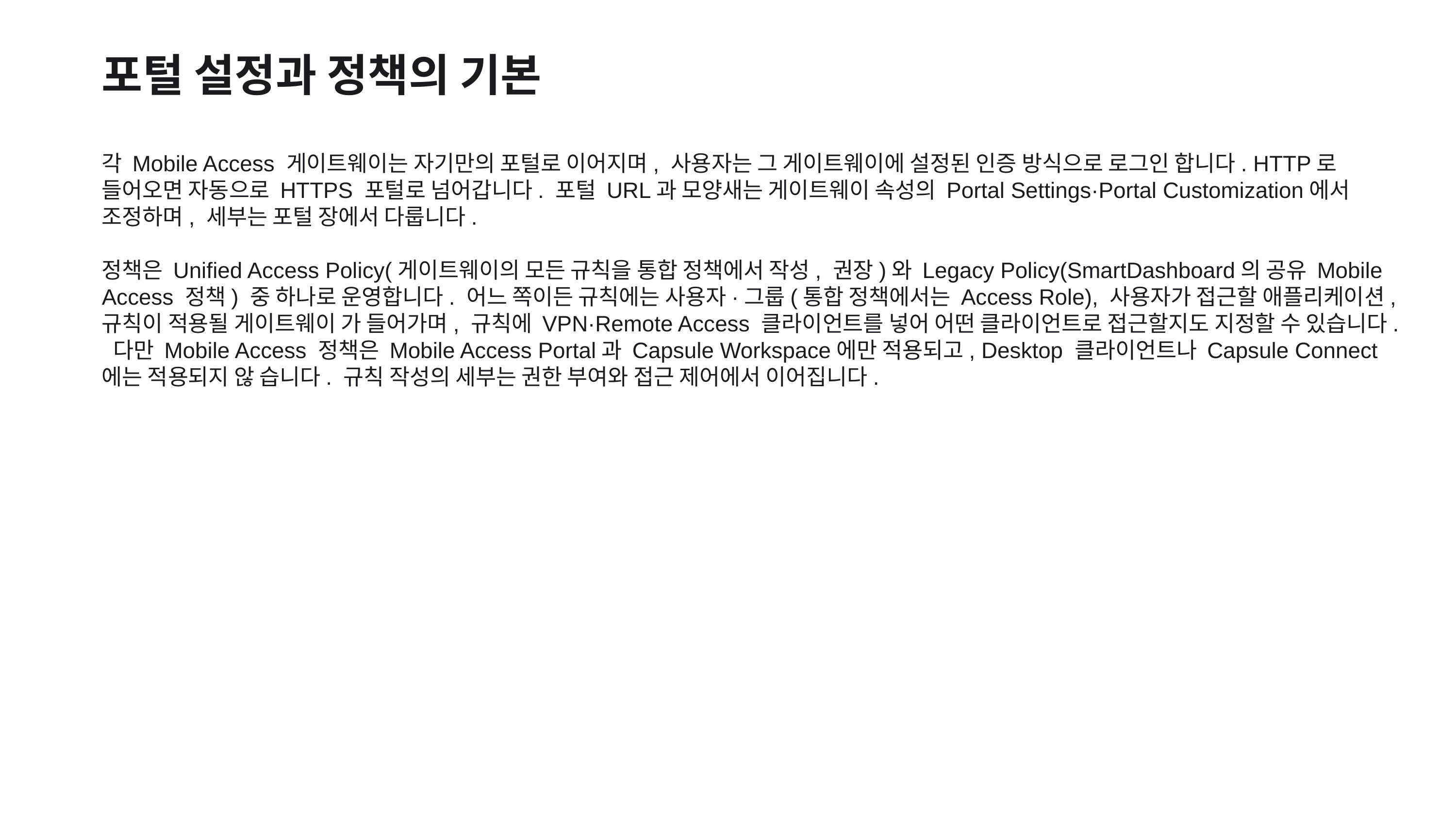

포털 설정과 정책의 기본
각 Mobile Access 게이트웨이는 자기만의 포털로 이어지며, 사용자는 그 게이트웨이에 설정된 인증 방식으로 로그인 합니다. HTTP로 들어오면 자동으로 HTTPS 포털로 넘어갑니다. 포털 URL과 모양새는 게이트웨이 속성의 Portal Settings·Portal Customization에서 조정하며, 세부는 포털 장에서 다룹니다.

정책은 Unified Access Policy(게이트웨이의 모든 규칙을 통합 정책에서 작성, 권장)와 Legacy Policy(SmartDashboard의 공유 Mobile Access 정책) 중 하나로 운영합니다. 어느 쪽이든 규칙에는 사용자·그룹(통합 정책에서는 Access Role), 사용자가 접근할 애플리케이션, 규칙이 적용될 게이트웨이 가 들어가며, 규칙에 VPN·Remote Access 클라이언트를 넣어 어떤 클라이언트로 접근할지도 지정할 수 있습니다. 다만 Mobile Access 정책은 Mobile Access Portal과 Capsule Workspace에만 적용되고, Desktop 클라이언트나 Capsule Connect에는 적용되지 않 습니다. 규칙 작성의 세부는 권한 부여와 접근 제어에서 이어집니다.